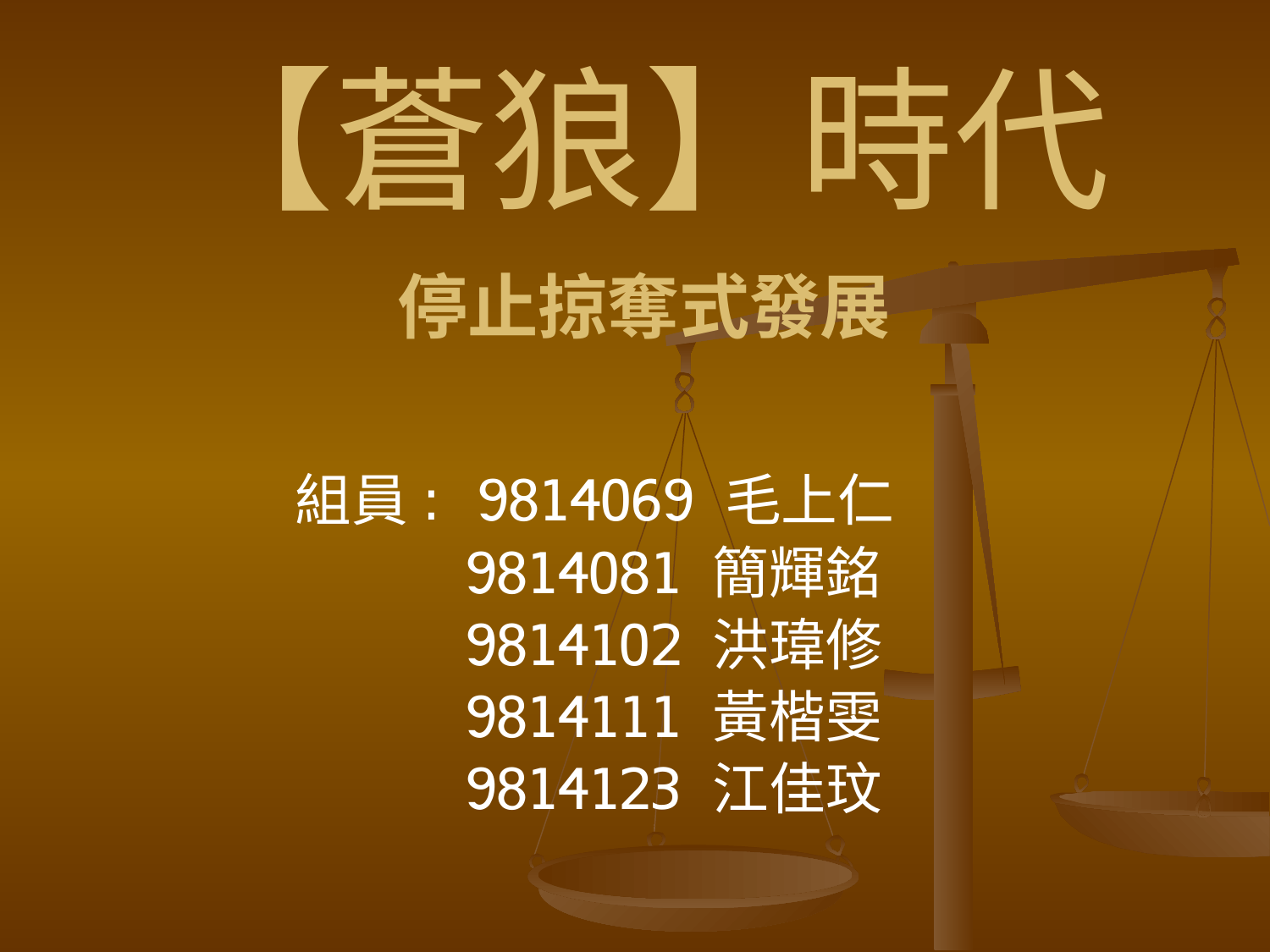

# 【蒼狼】時代
停止掠奪式發展

組員:  9814069 毛上仁
         9814081 簡輝銘
         9814102 洪瑋修
         9814111 黃楷雯
         9814123 江佳玟